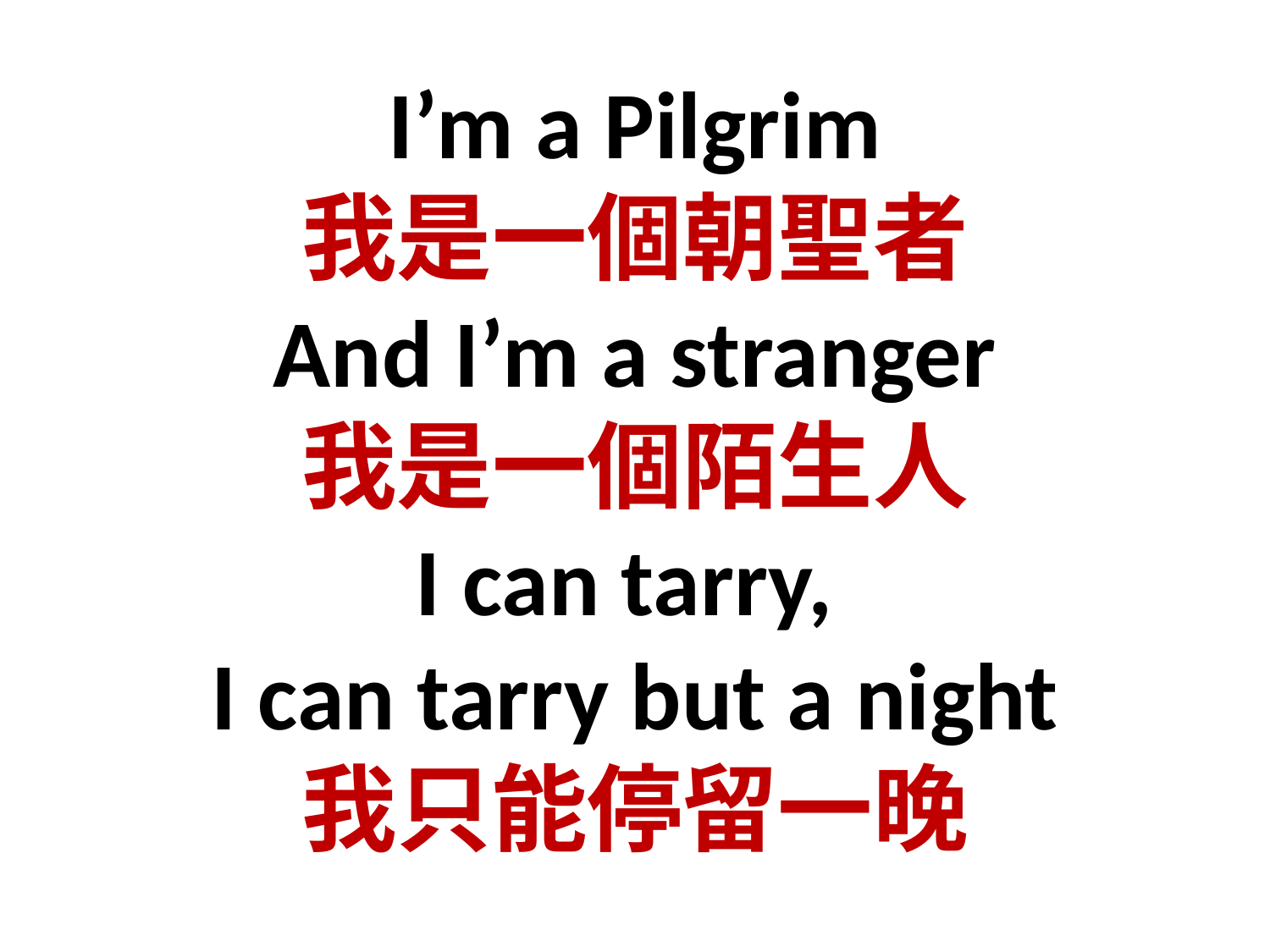

# I’m a Pilgrim 我是一個朝聖者 And I’m a stranger 我是一個陌生人 I can tarry, I can tarry but a night 我只能停留一晚